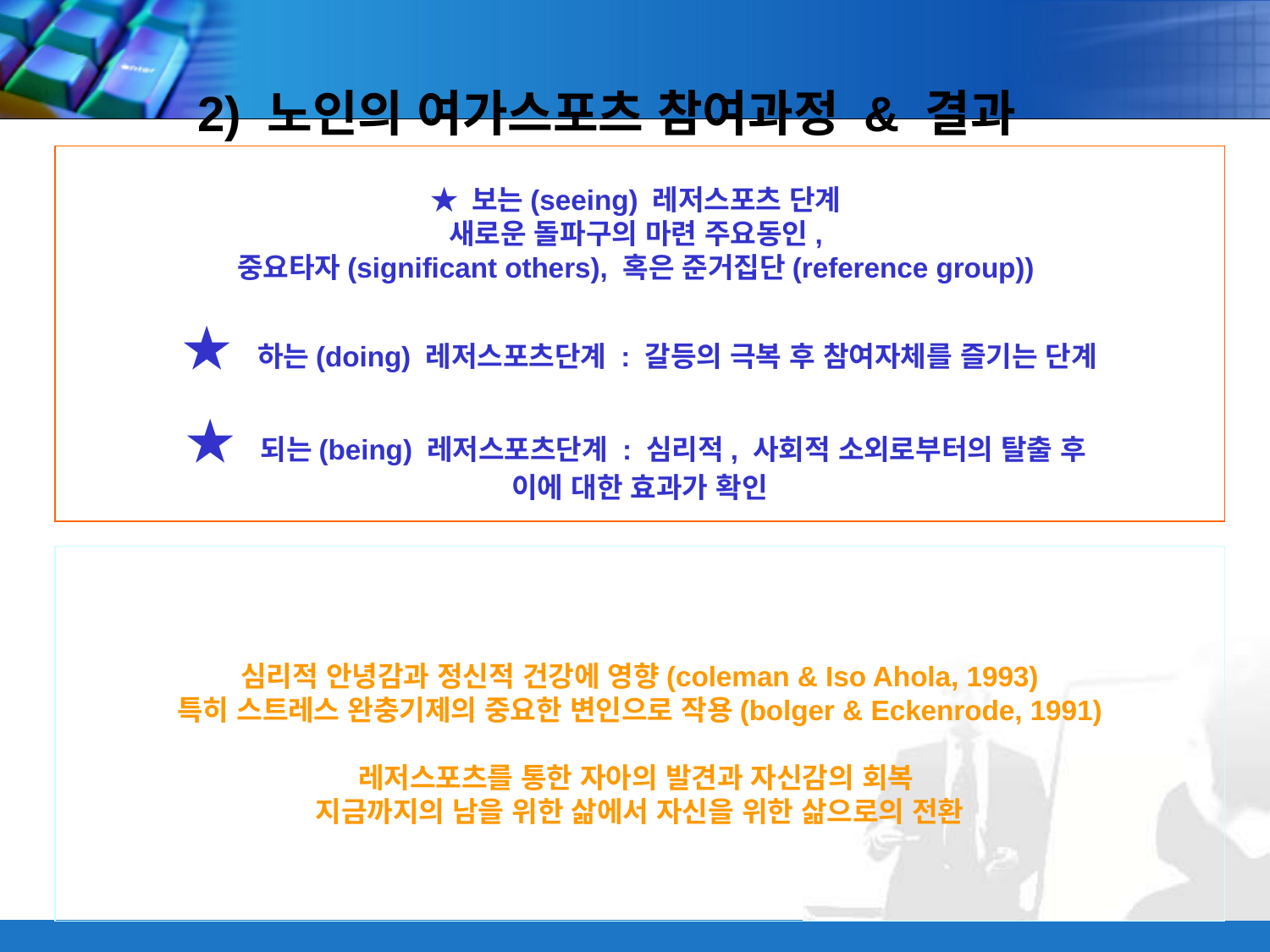

2) 노인의 여가스포츠 참여과정 & 결과
★ 보는(seeing) 레저스포츠 단계
새로운 돌파구의 마련 주요동인,
중요타자(significant others), 혹은 준거집단(reference group))

★ 하는(doing) 레저스포츠단계 : 갈등의 극복 후 참여자체를 즐기는 단계

★ 되는(being) 레저스포츠단계 : 심리적, 사회적 소외로부터의 탈출 후
이에 대한 효과가 확인
심리적 안녕감과 정신적 건강에 영향(coleman & Iso Ahola, 1993)
특히 스트레스 완충기제의 중요한 변인으로 작용(bolger & Eckenrode, 1991)

레저스포츠를 통한 자아의 발견과 자신감의 회복
지금까지의 남을 위한 삶에서 자신을 위한 삶으로의 전환